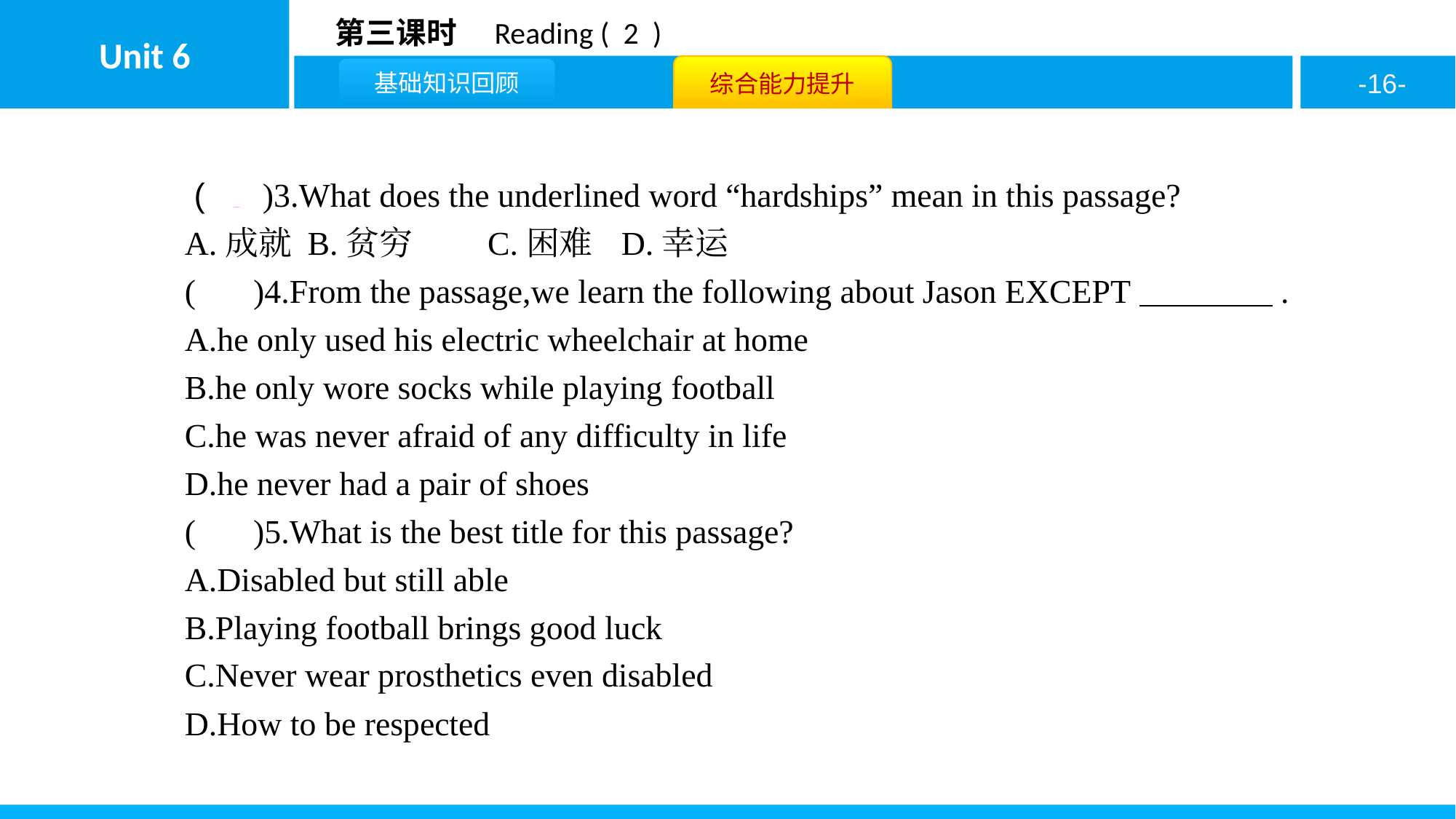

(  C  )3.What does the underlined word “hardships” mean in this passage?
A.成就	B.贫穷	C.困难	D.幸运
(  A  )4.From the passage,we learn the following about Jason EXCEPT　　　　.
A.he only used his electric wheelchair at home
B.he only wore socks while playing football
C.he was never afraid of any difficulty in life
D.he never had a pair of shoes
(  A  )5.What is the best title for this passage?
A.Disabled but still able
B.Playing football brings good luck
C.Never wear prosthetics even disabled
D.How to be respected